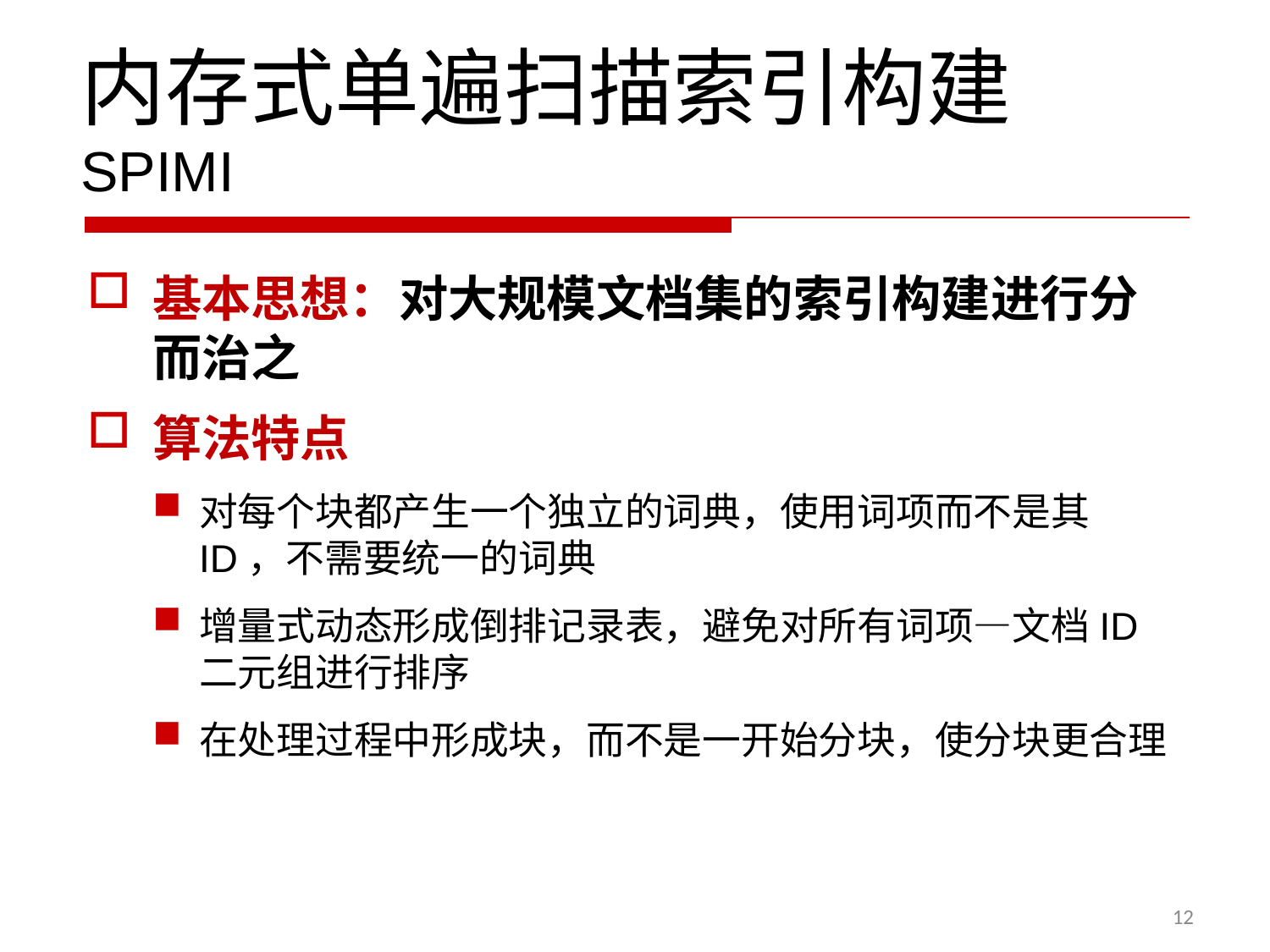

# 内存式单遍扫描索引构建SPIMI
基本思想：对大规模文档集的索引构建进行分而治之
算法特点
对每个块都产生一个独立的词典，使用词项而不是其ID，不需要统一的词典
增量式动态形成倒排记录表，避免对所有词项—文档ID二元组进行排序
在处理过程中形成块，而不是一开始分块，使分块更合理
12